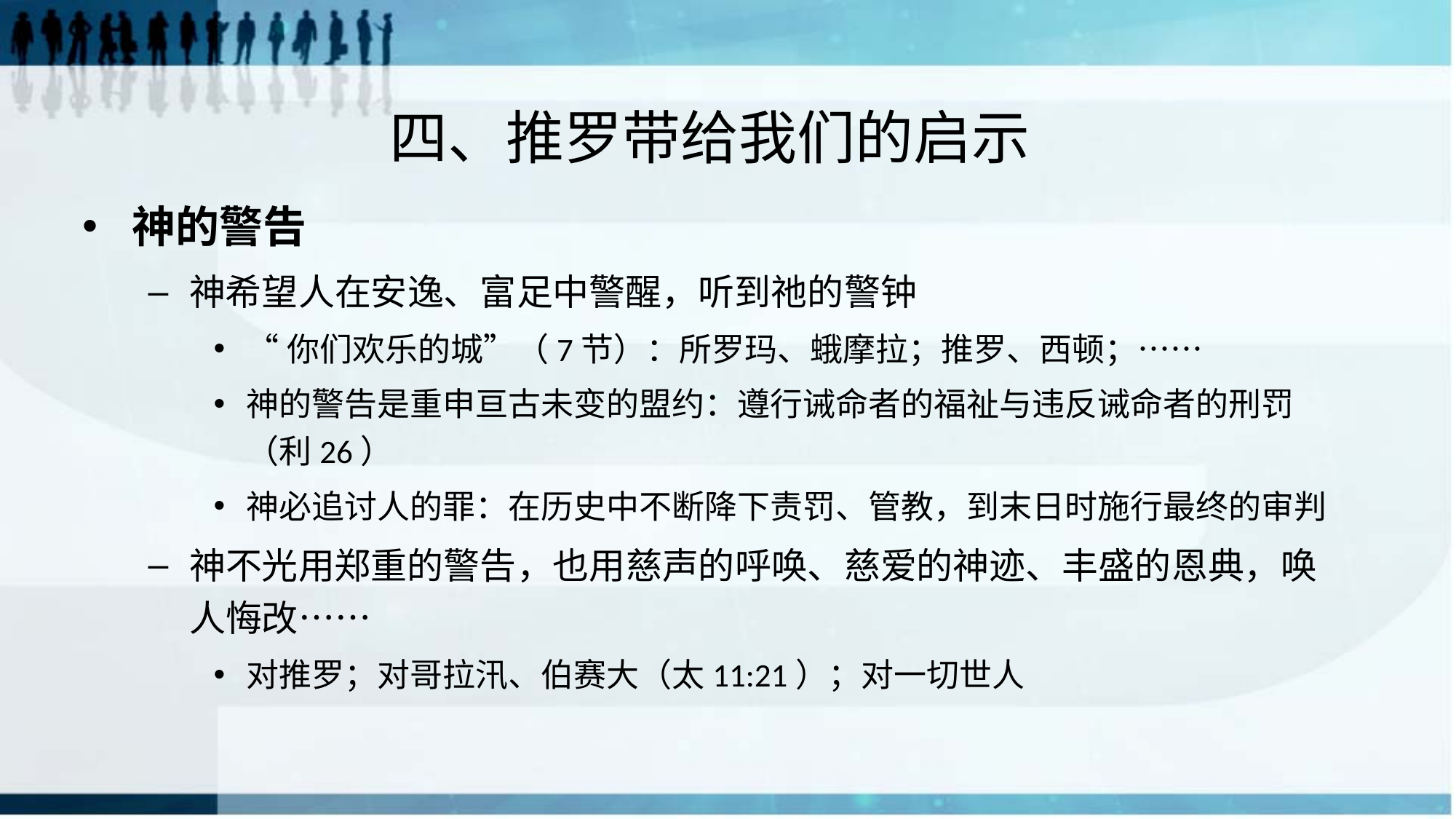

四、推罗带给我们的启示
神的警告
神希望人在安逸、富足中警醒，听到祂的警钟
“你们欢乐的城”（7节）：所罗玛、蛾摩拉；推罗、西顿；……
神的警告是重申亘古未变的盟约：遵行诫命者的福祉与违反诫命者的刑罚（利26）
神必追讨人的罪：在历史中不断降下责罚、管教，到末日时施行最终的审判
神不光用郑重的警告，也用慈声的呼唤、慈爱的神迹、丰盛的恩典，唤人悔改……
对推罗；对哥拉汛、伯赛大（太11:21）；对一切世人